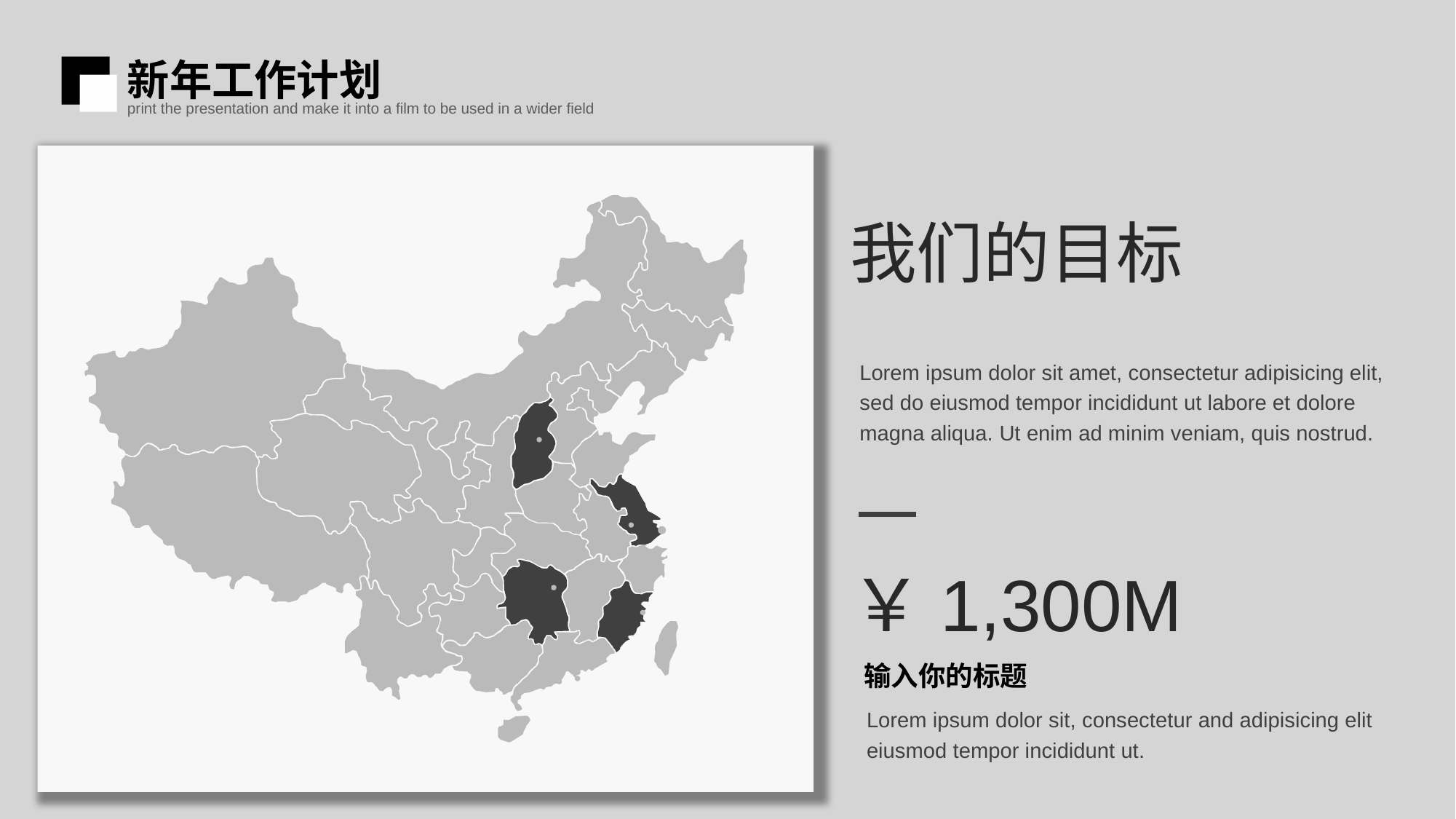

新年工作计划

print the presentation and make it into a film to be used in a wider field

我们的目标

Lorem ipsum dolor sit amet, consectetur adipisicing elit, sed do eiusmod tempor incididunt ut labore et dolore magna aliqua. Ut enim ad minim veniam, quis nostrud.
￥1,300M
输入你的标题
Lorem ipsum dolor sit, consectetur and adipisicing elit eiusmod tempor incididunt ut.